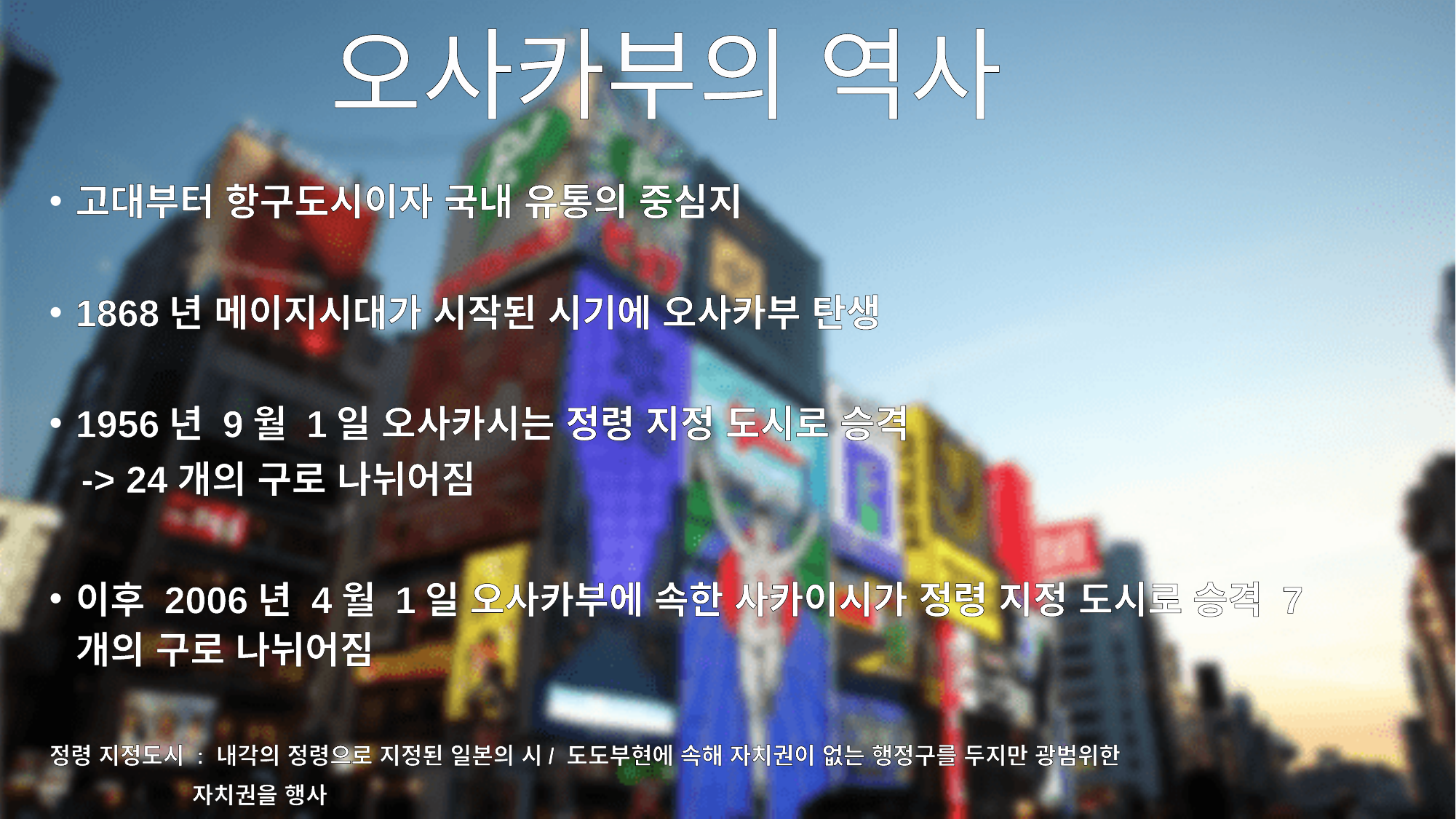

# 오사카부의 역사
고대부터 항구도시이자 국내 유통의 중심지

1868년 메이지시대가 시작된 시기에 오사카부 탄생

1956년 9월 1일 오사카시는 정령 지정 도시로 승격
   -> 24개의 구로 나뉘어짐

이후 2006년 4월 1일 오사카부에 속한 사카이시가 정령 지정 도시로 승격 7개의 구로 나뉘어짐

정령 지정도시 : 내각의 정령으로 지정된 일본의 시/ 도도부현에 속해 자치권이 없는 행정구를 두지만 광범위한
                     자치권을 행사